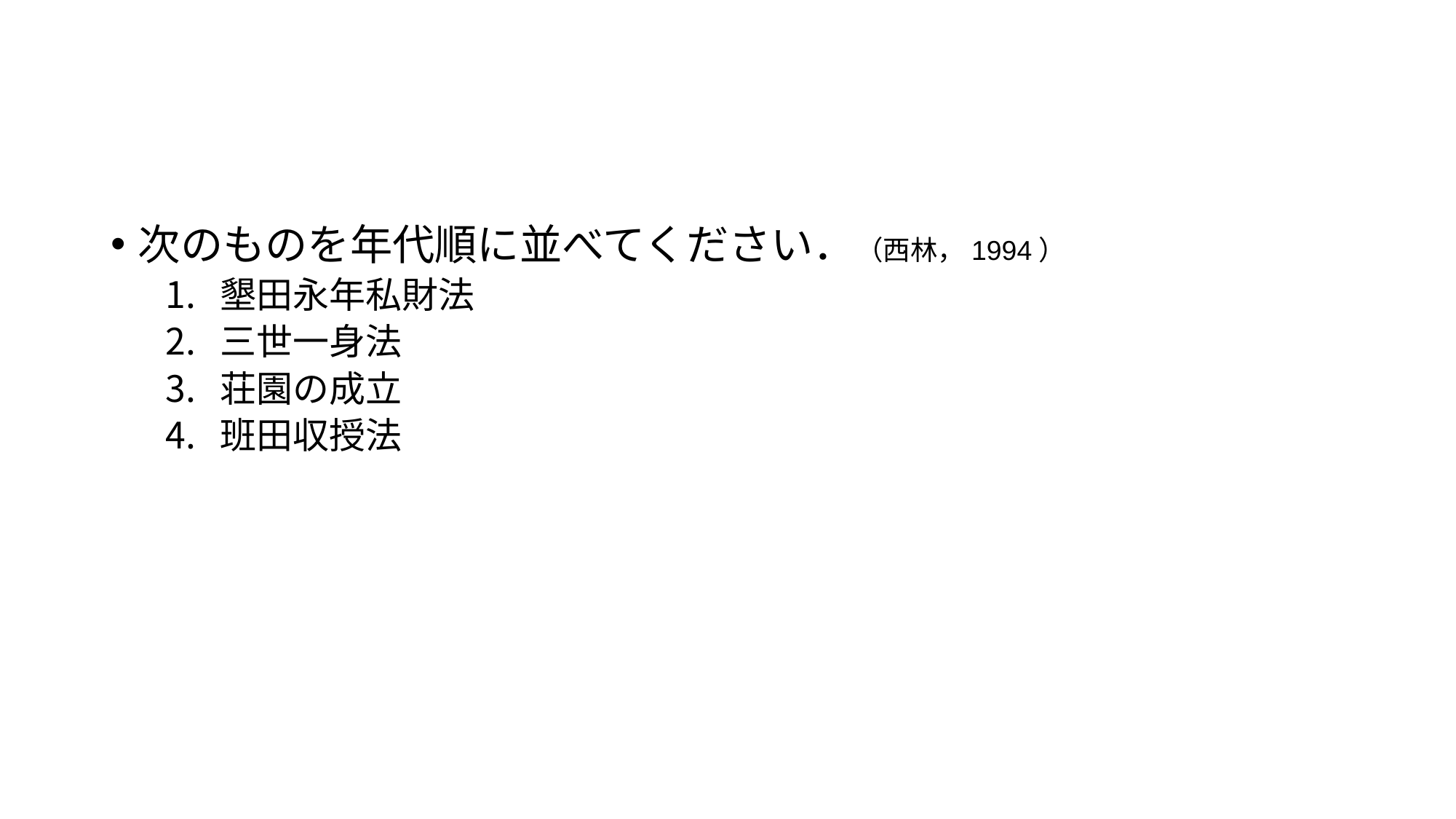

#
次のものを年代順に並べてください．（西林，1994）
墾田永年私財法
三世一身法
荘園の成立
班田収授法